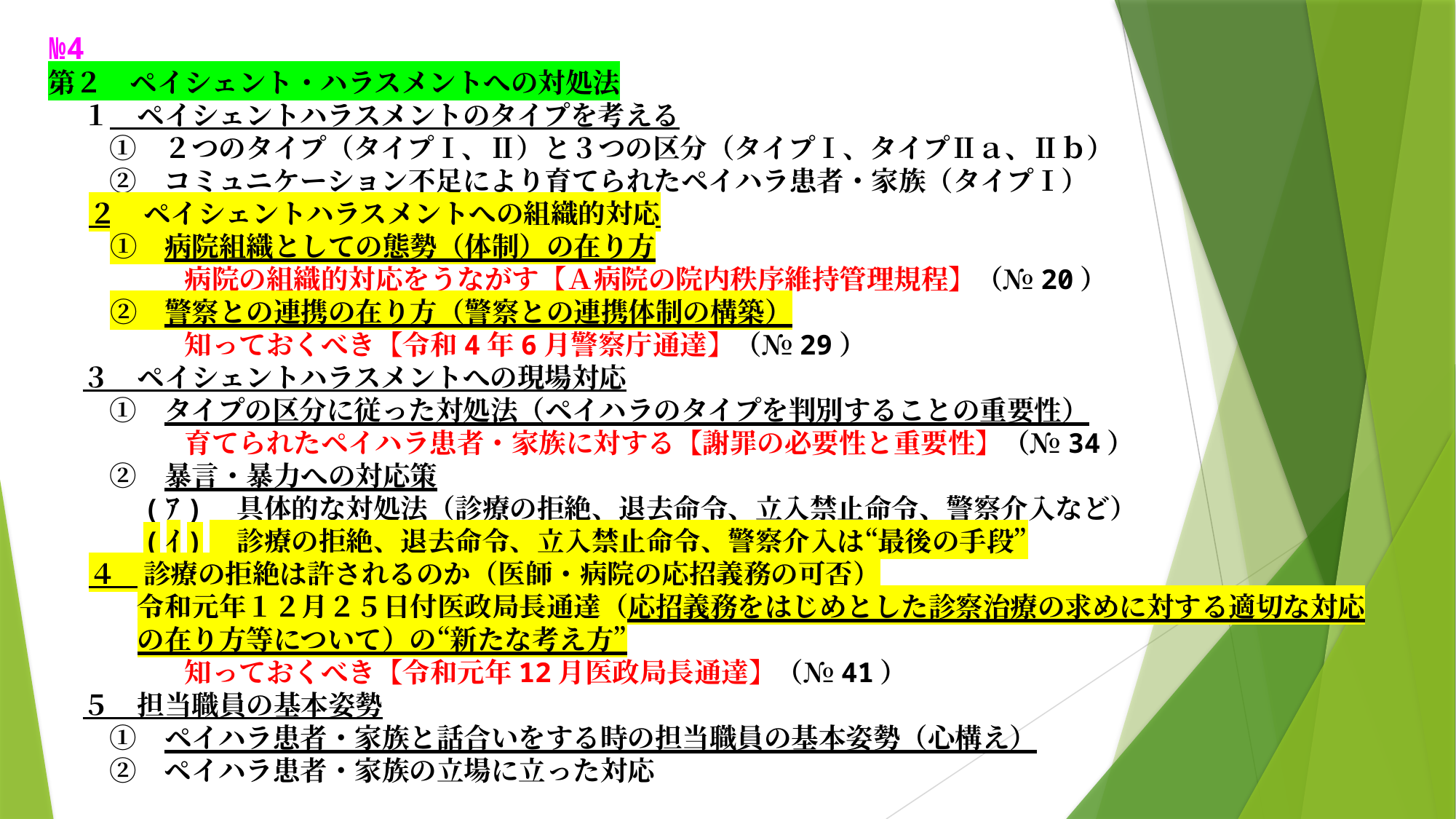

№4
第２　ペイシェント・ハラスメントへの対処法
　 １　ペイシェントハラスメントのタイプを考える
　 　①　２つのタイプ（タイプⅠ、Ⅱ）と３つの区分（タイプⅠ、タイプⅡａ、Ⅱｂ）
　 　②　コミュニケーション不足により育てられたペイハラ患者・家族（タイプⅠ）
 　２　ペイシェントハラスメントへの組織的対応
　　 ①　病院組織としての態勢（体制）の在り方
　　　　　病院の組織的対応をうながす【Ａ病院の院内秩序維持管理規程】（№20）
　　 ②　警察との連携の在り方（警察との連携体制の構築）
　　　　　知っておくべき【令和4年6月警察庁通達】（№29）
　 ３　ペイシェントハラスメントへの現場対応
　 　①　タイプの区分に従った対処法（ペイハラのタイプを判別することの重要性）
　　　　　育てられたペイハラ患者・家族に対する【謝罪の必要性と重要性】（№34）
　 　②　暴言・暴力への対応策
　 　　(ｱ)　具体的な対処法（診療の拒絶、退去命令、立入禁止命令、警察介入など）
　 　　(ｲ)　診療の拒絶、退去命令、立入禁止命令、警察介入は“最後の手段”
 　４　診療の拒絶は許されるのか（医師・病院の応招義務の可否）
　　 　令和元年１２月２５日付医政局長通達（応招義務をはじめとした診察治療の求めに対する適切な対応
　　　 の在り方等について）の“新たな考え方”
　　　　　知っておくべき【令和元年12月医政局長通達】（№41）
　 ５　担当職員の基本姿勢
　　 ①　ペイハラ患者・家族と話合いをする時の担当職員の基本姿勢（心構え）
　　 ②　ペイハラ患者・家族の立場に立った対応